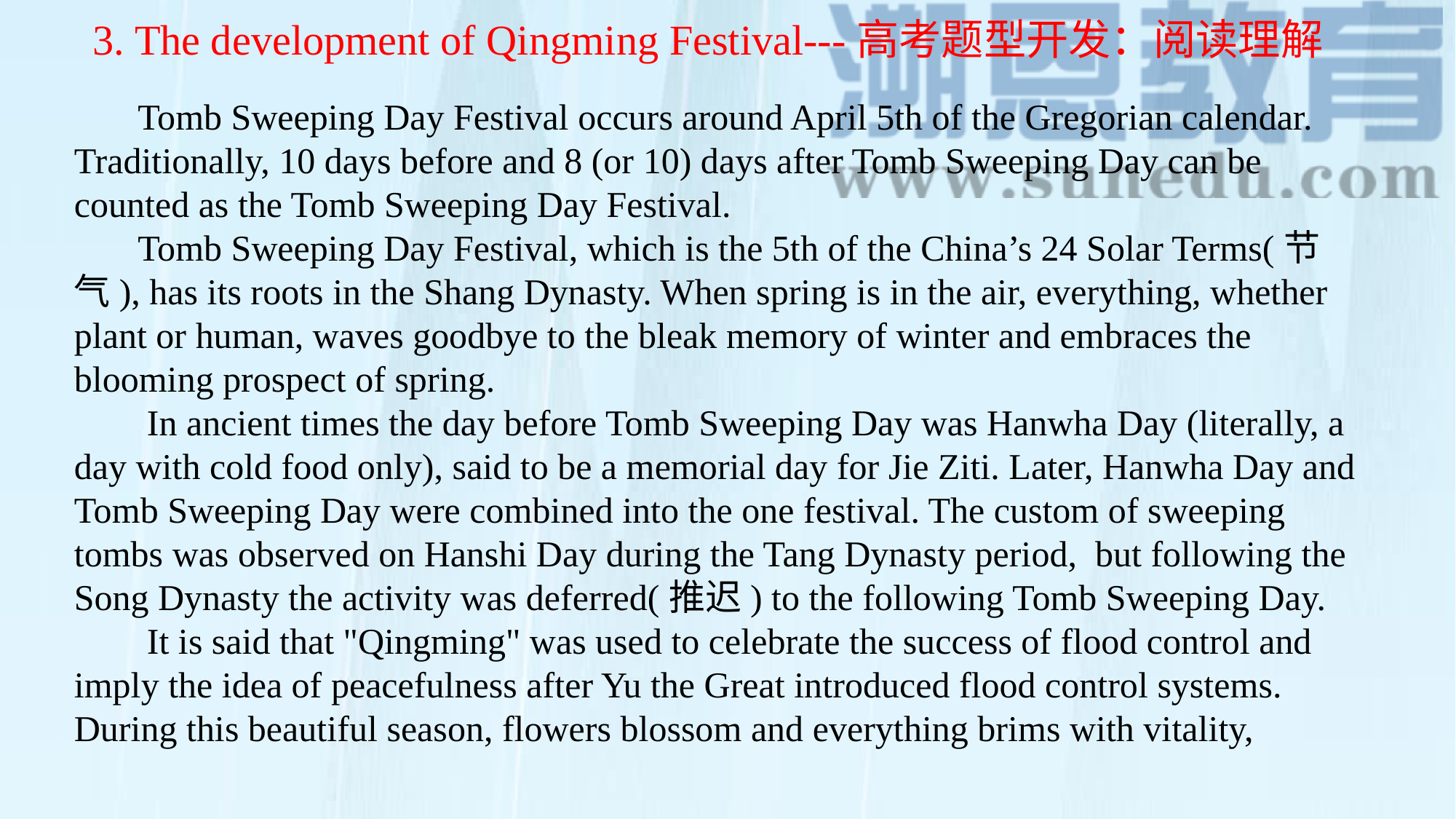

3. The development of Qingming Festival---高考题型开发：阅读理解
       Tomb Sweeping Day Festival occurs around April 5th of the Gregorian calendar. Traditionally, 10 days before and 8 (or 10) days after Tomb Sweeping Day can be counted as the Tomb Sweeping Day Festival.
       Tomb Sweeping Day Festival, which is the 5th of the China’s 24 Solar Terms(节气), has its roots in the Shang Dynasty. When spring is in the air, everything, whether plant or human, waves goodbye to the bleak memory of winter and embraces the blooming prospect of spring.
        In ancient times the day before Tomb Sweeping Day was Hanwha Day (literally, a day with cold food only), said to be a memorial day for Jie Ziti. Later, Hanwha Day and Tomb Sweeping Day were combined into the one festival. The custom of sweeping tombs was observed on Hanshi Day during the Tang Dynasty period,  but following the Song Dynasty the activity was deferred(推迟) to the following Tomb Sweeping Day.
        It is said that "Qingming" was used to celebrate the success of flood control and imply the idea of peacefulness after Yu the Great introduced flood control systems. During this beautiful season, flowers blossom and everything brims with vitality,